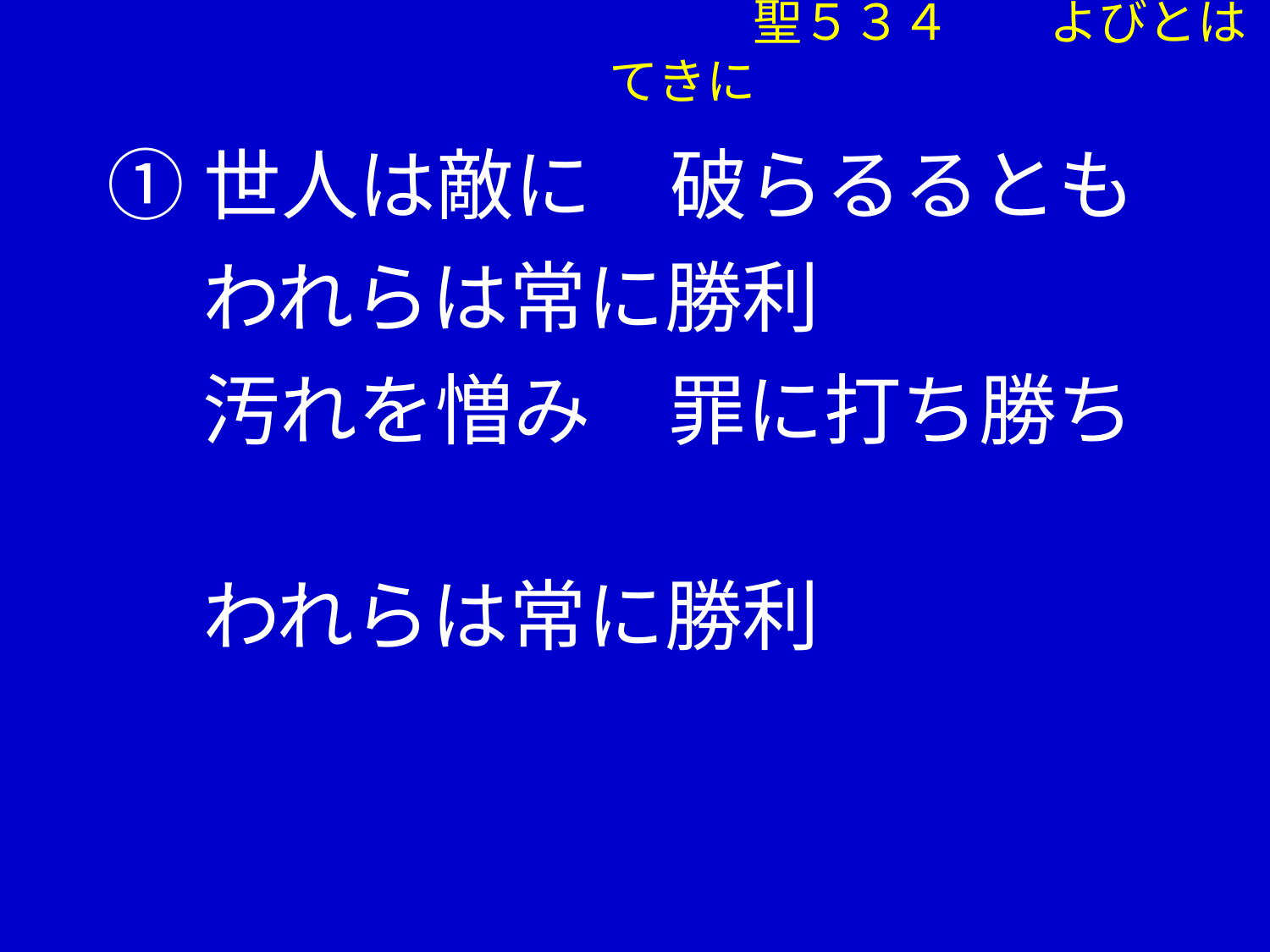

聖５３４         よびとはてきに
①世人は敵に　破らるるとも
　 われらは常に勝利
　 汚れを憎み　罪に打ち勝ち
　 われらは常に勝利